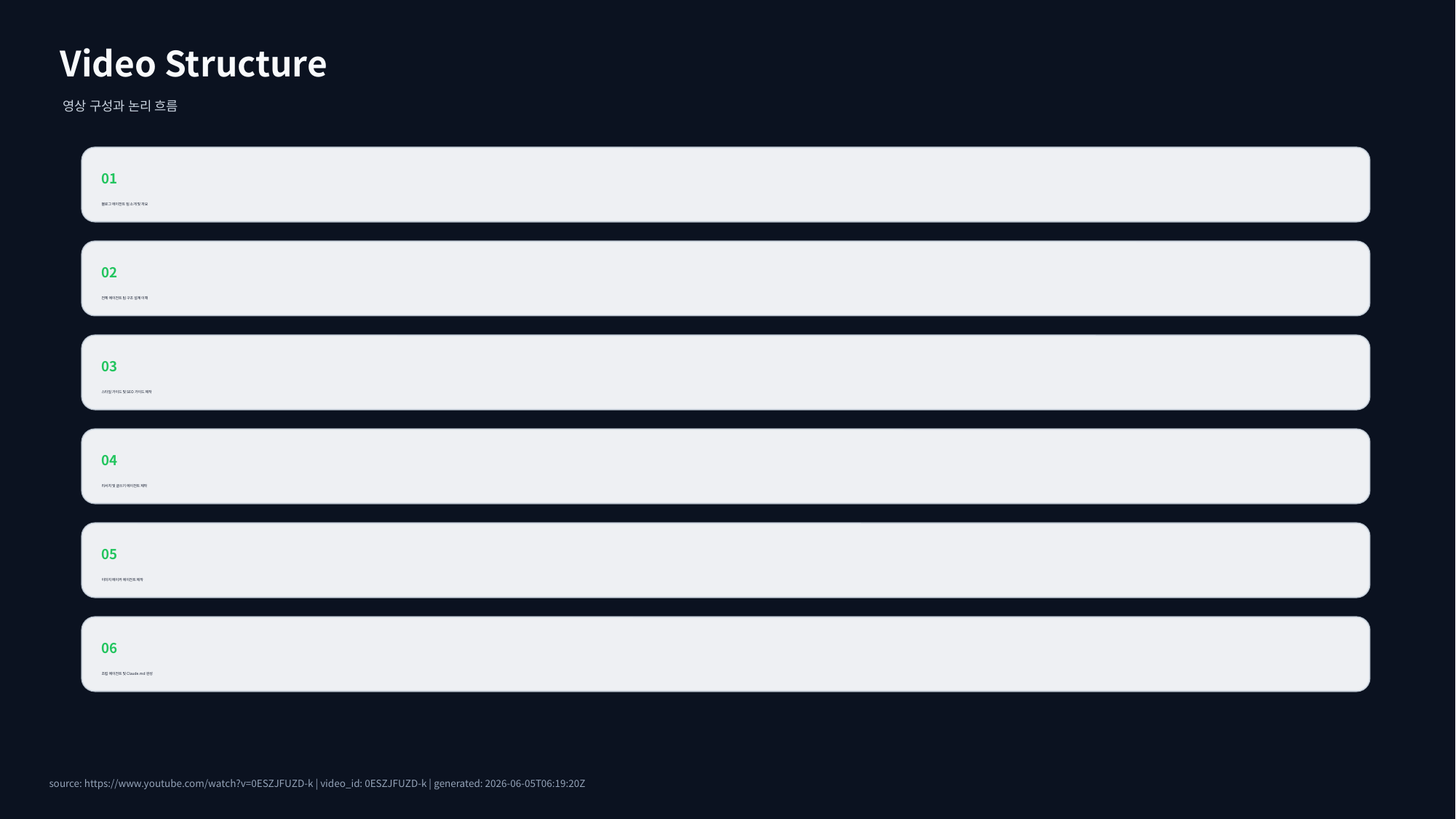

Video Structure
영상 구성과 논리 흐름

01
블로그 에이전트 팀 소개 및 개요

02
전체 에이전트 팀 구조 설계 이해

03
스타일 가이드 및 SEO 가이드 제작

04
리서치 및 글쓰기 에이전트 제작

05
이미지 메이커 에이전트 제작

06
조립 에이전트 및 Claude.md 완성
source: https://www.youtube.com/watch?v=0ESZJFUZD-k | video_id: 0ESZJFUZD-k | generated: 2026-06-05T06:19:20Z